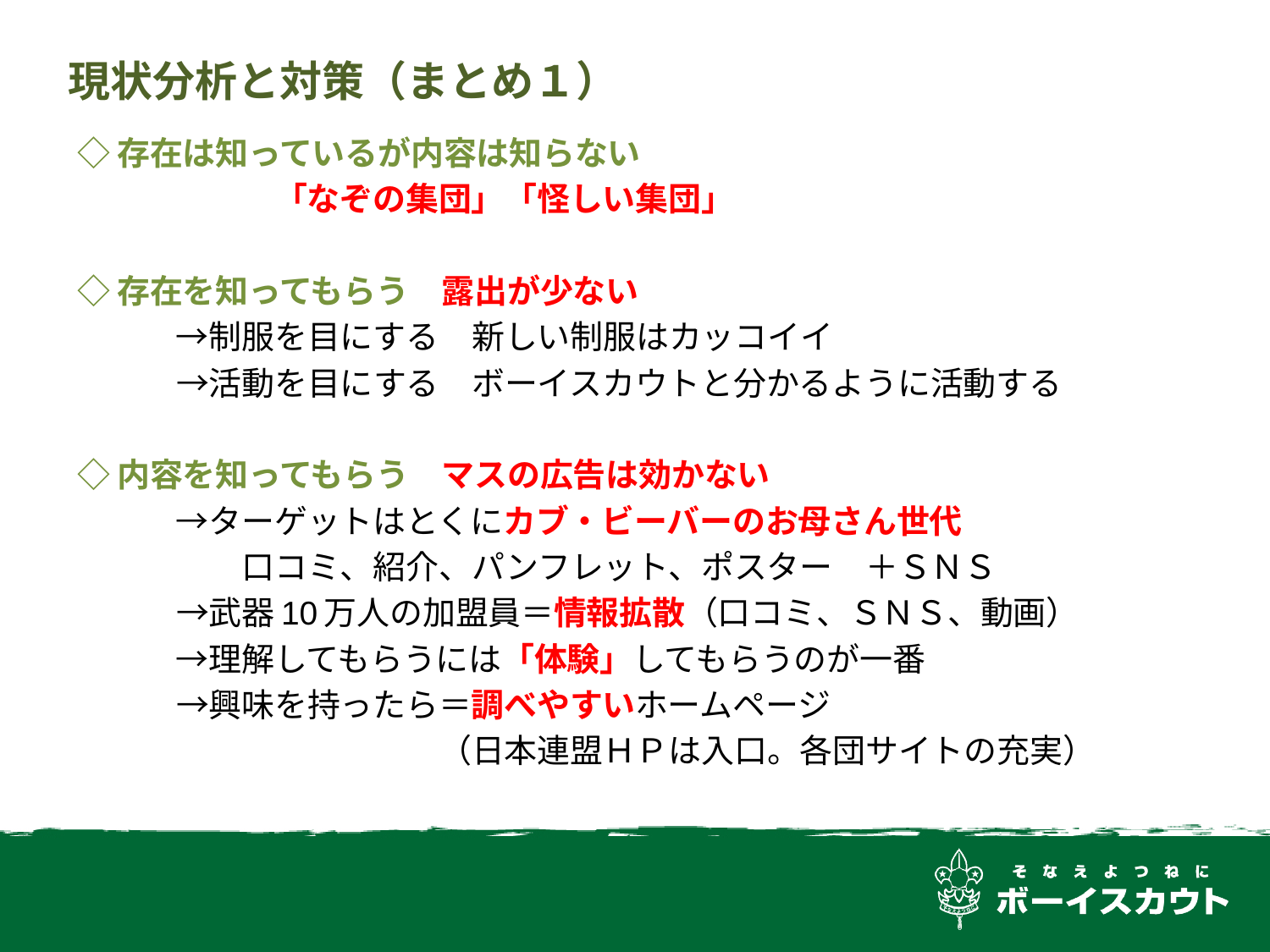

# 現状分析と対策（まとめ１）
◇存在は知っているが内容は知らない
　　　　　　「なぞの集団」「怪しい集団」

◇存在を知ってもらう　露出が少ない
　　　→制服を目にする　新しい制服はカッコイイ
　　　→活動を目にする　ボーイスカウトと分かるように活動する

◇内容を知ってもらう　マスの広告は効かない
　　　→ターゲットはとくにカブ・ビーバーのお母さん世代
　　　　　口コミ、紹介、パンフレット、ポスター　＋ＳＮＳ
　　　→武器10万人の加盟員＝情報拡散（口コミ、ＳＮＳ、動画）
　　　→理解してもらうには「体験」してもらうのが一番
　　　→興味を持ったら＝調べやすいホームページ
　　　　　　　　　　　（日本連盟ＨＰは入口。各団サイトの充実）